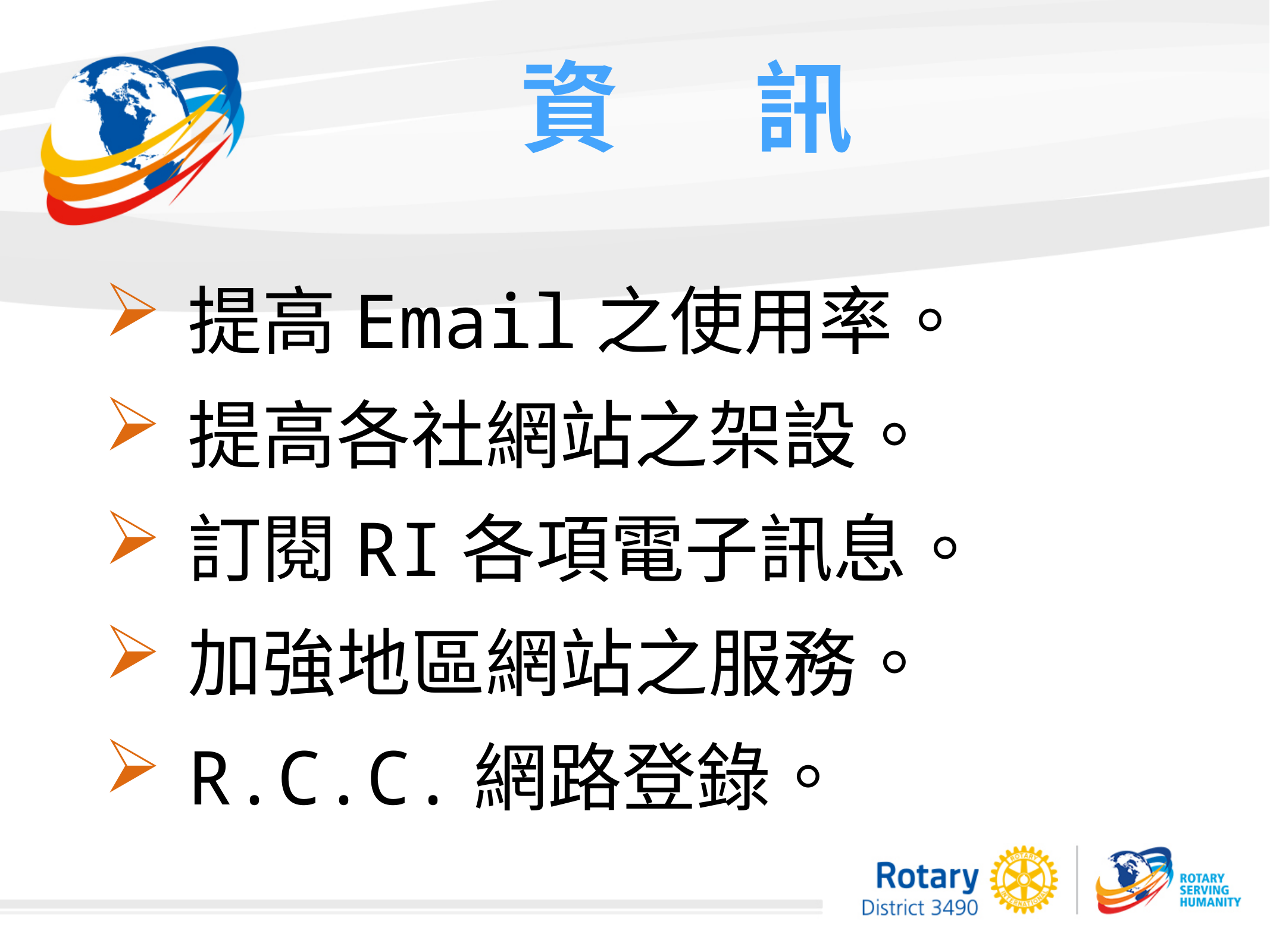

資      訊
提高Email之使用率。
提高各社網站之架設。
訂閱RI各項電子訊息。
加強地區網站之服務。
R.C.C.網路登錄。